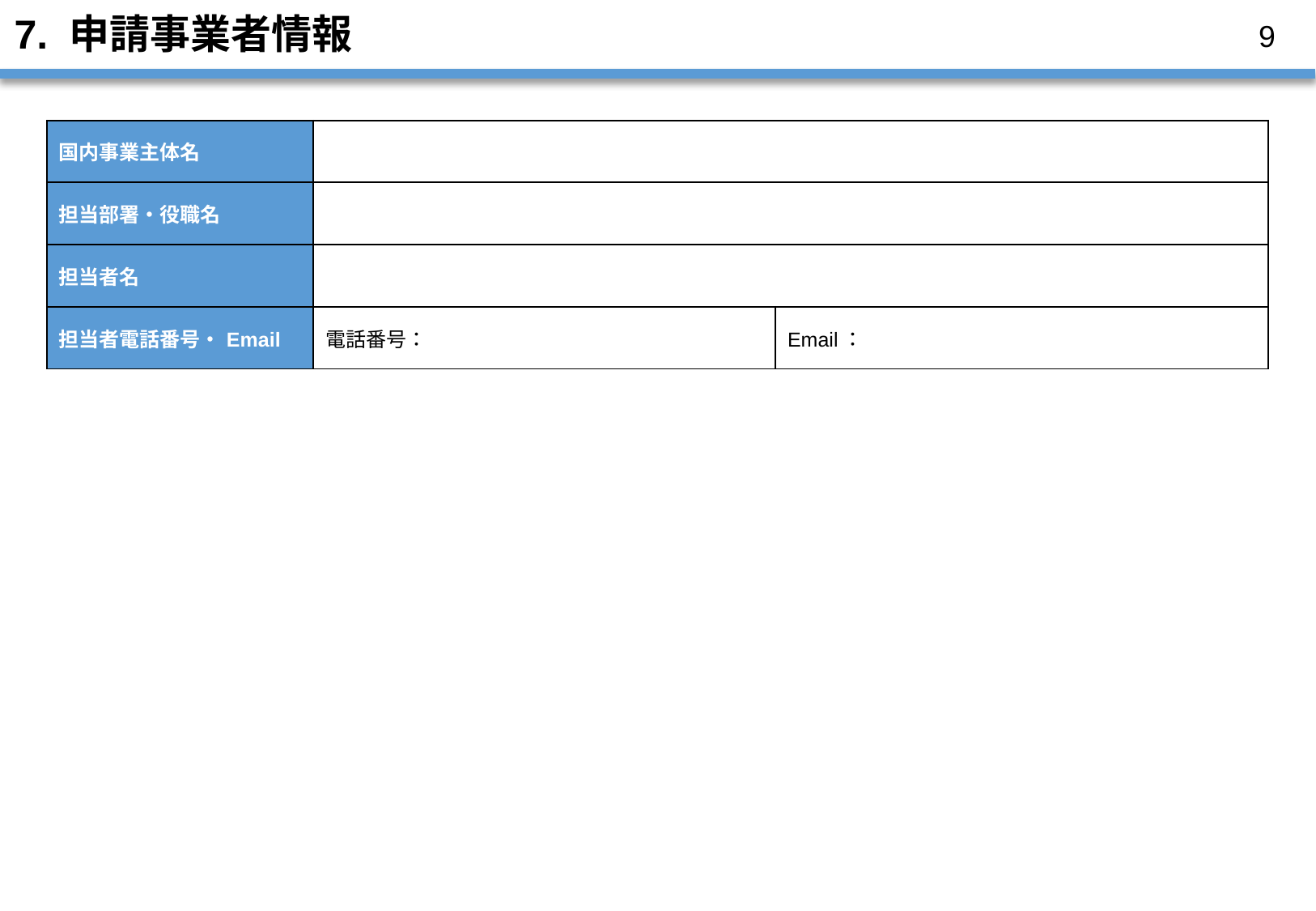

# 7. 申請事業者情報
9
| 国内事業主体名 |  |  |
| --- | --- | --- |
| 担当部署・役職名 |  |  |
| 担当者名 |  |  |
| 担当者電話番号・Email | 電話番号： | Email： |